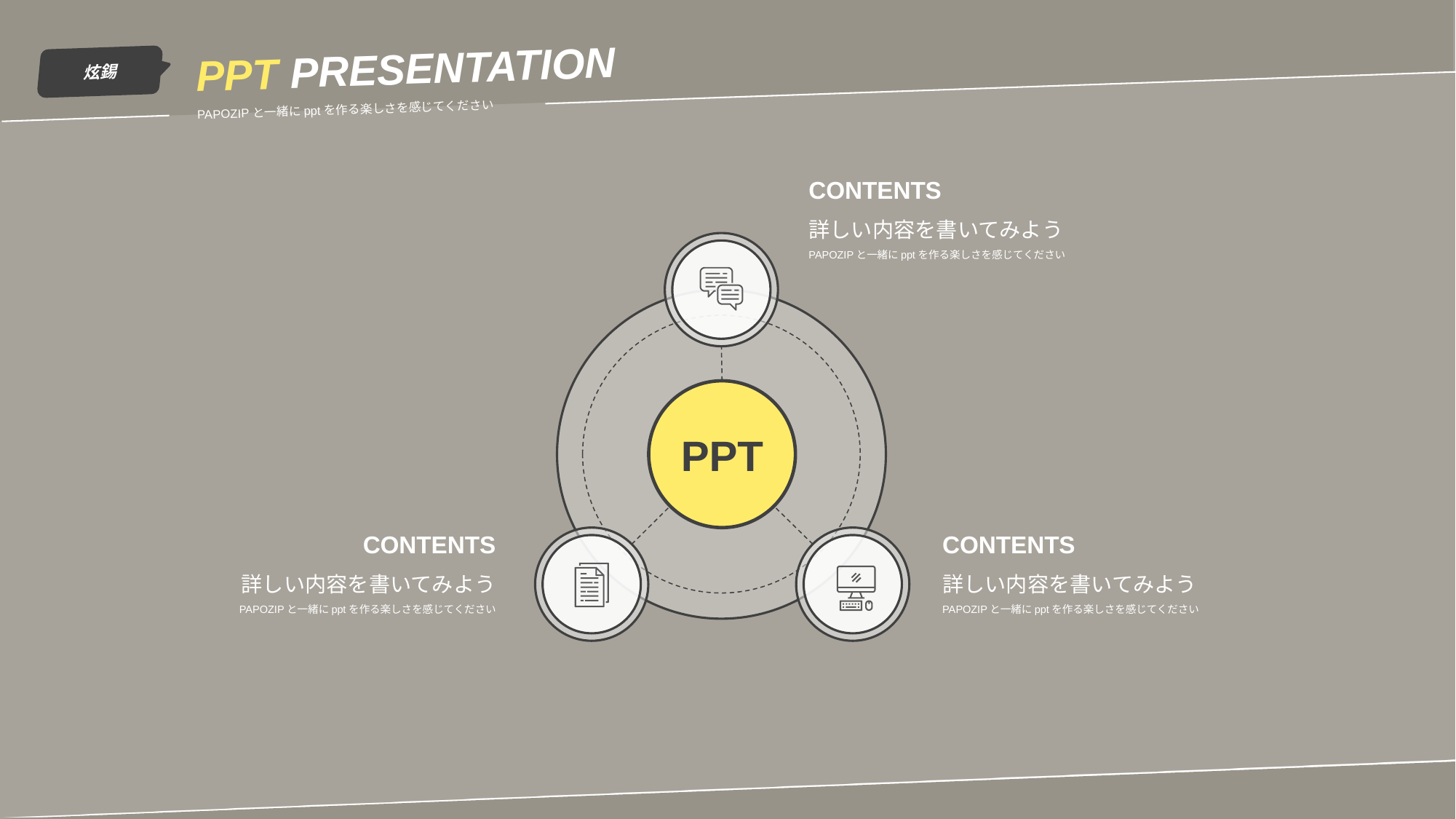

PPT PRESENTATION
PAPOZIPと一緒にpptを作る楽しさを感じてください
炫錫

CONTENTS
詳しい内容を書いてみよう
PAPOZIPと一緒にpptを作る楽しさを感じてください

PPT
CONTENTS
詳しい内容を書いてみよう
PAPOZIPと一緒にpptを作る楽しさを感じてください
CONTENTS
詳しい内容を書いてみよう
PAPOZIPと一緒にpptを作る楽しさを感じてください